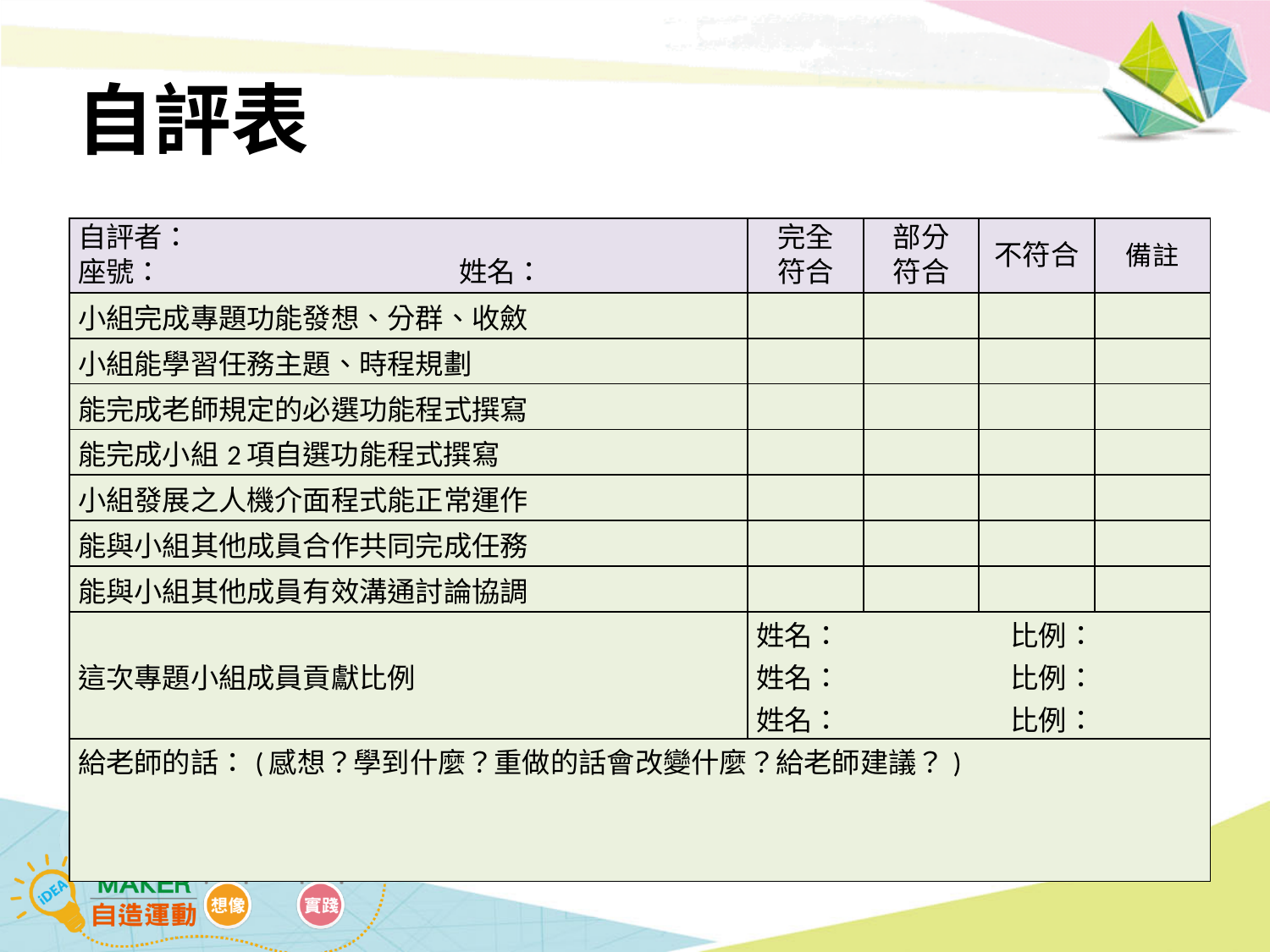

# 自評表
| 自評者： 座號： 姓名： | 完全 符合 | 部分 符合 | 不符合 | 備註 |
| --- | --- | --- | --- | --- |
| 小組完成專題功能發想、分群、收斂 |  |  |  |  |
| 小組能學習任務主題、時程規劃 |  |  |  |  |
| 能完成老師規定的必選功能程式撰寫 |  |  |  |  |
| 能完成小組2項自選功能程式撰寫 |  |  |  |  |
| 小組發展之人機介面程式能正常運作 |  |  |  |  |
| 能與小組其他成員合作共同完成任務 |  |  |  |  |
| 能與小組其他成員有效溝通討論協調 |  |  |  |  |
| 這次專題小組成員貢獻比例 | 姓名： 比例： 姓名： 比例： 姓名： 比例： |  |  |  |
| 給老師的話：(感想？學到什麼？重做的話會改變什麼？給老師建議？) |  |  |  |  |